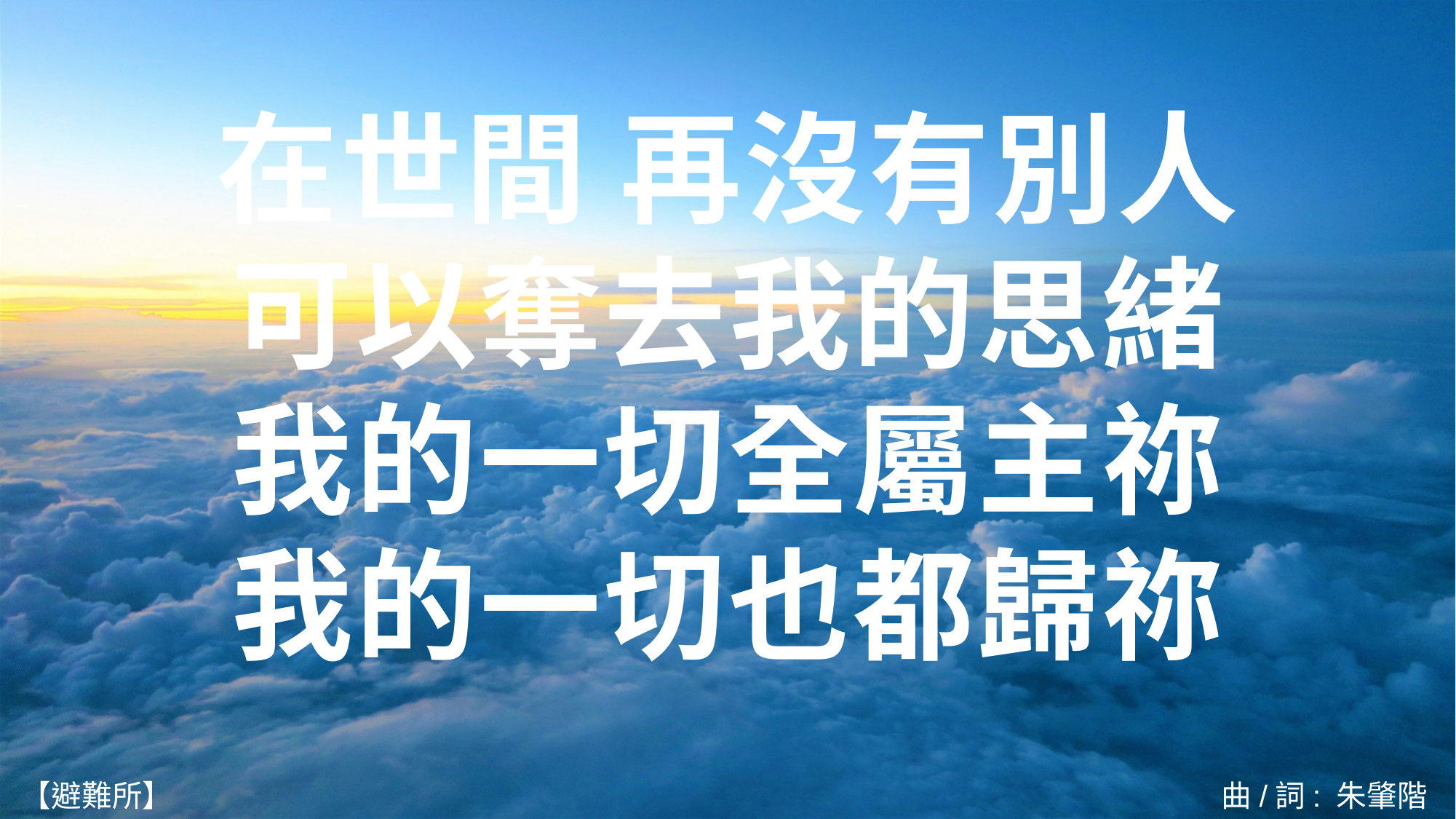

在世間 再沒有別人
可以奪去我的思緒
我的一切全屬主祢
我的一切也都歸祢
【避難所】						                                                         	曲/詞: 朱肇階